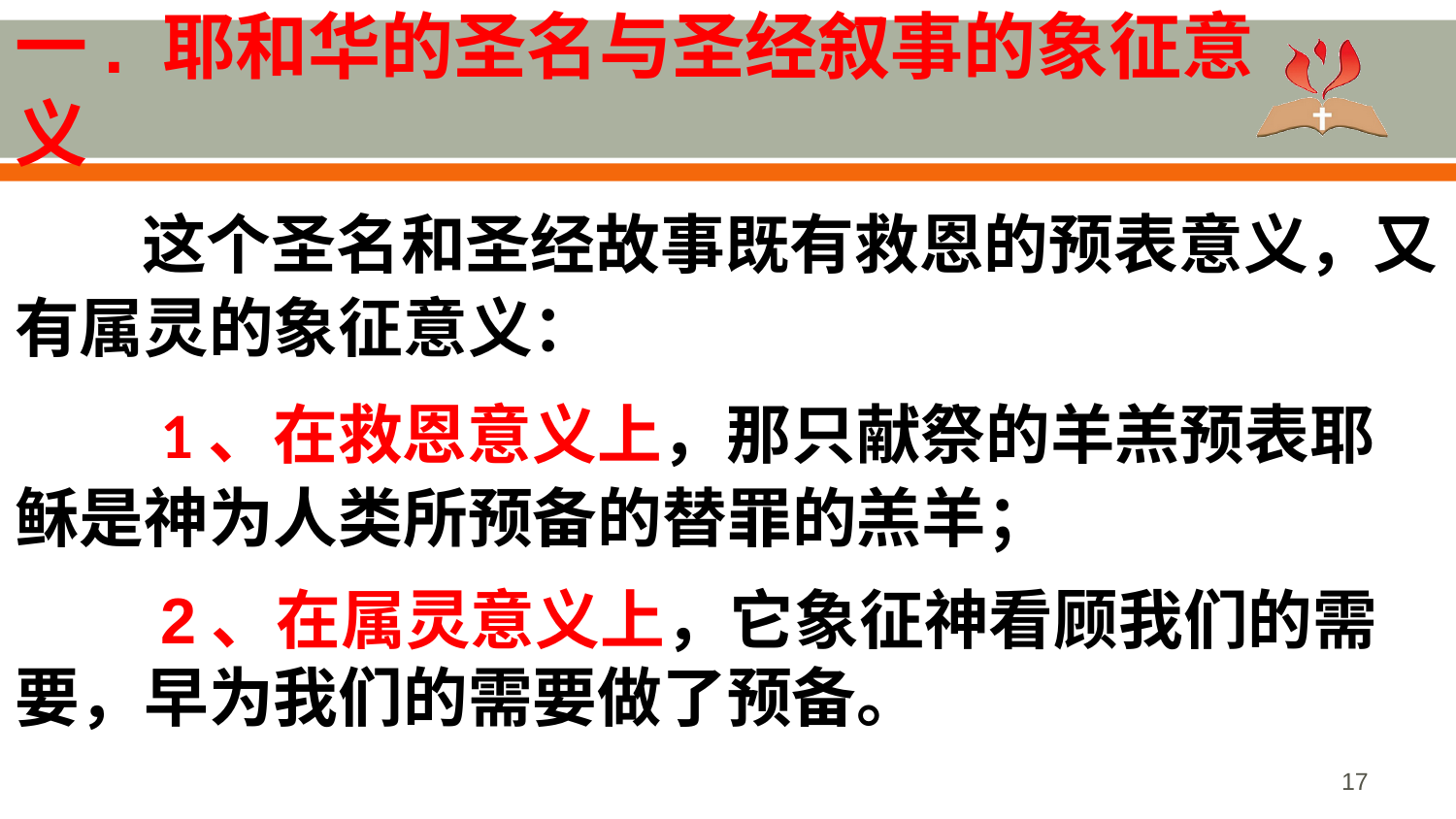

# 一. 耶和华的圣名与圣经叙事的象征意义
这个圣名和圣经故事既有救恩的预表意义，又有属灵的象征意义：
	1、在救恩意义上，那只献祭的羊羔预表耶稣是神为人类所预备的替罪的羔羊；
	2、在属灵意义上，它象征神看顾我们的需要，早为我们的需要做了预备。
17